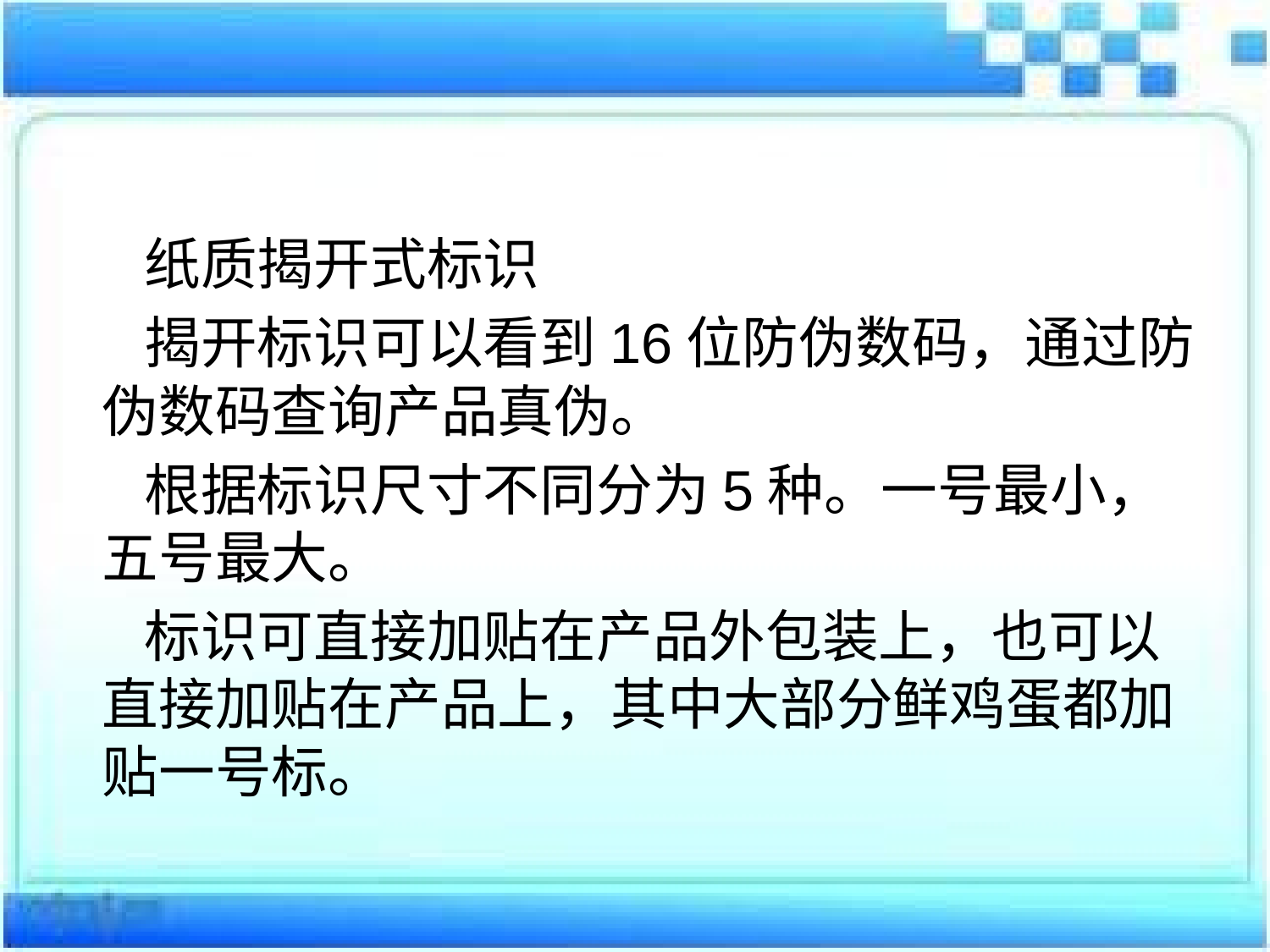

纸质揭开式标识
      揭开标识可以看到16位防伪数码，通过防伪数码查询产品真伪。
      根据标识尺寸不同分为5种。一号最小，五号最大。
      标识可直接加贴在产品外包装上，也可以直接加贴在产品上，其中大部分鲜鸡蛋都加贴一号标。